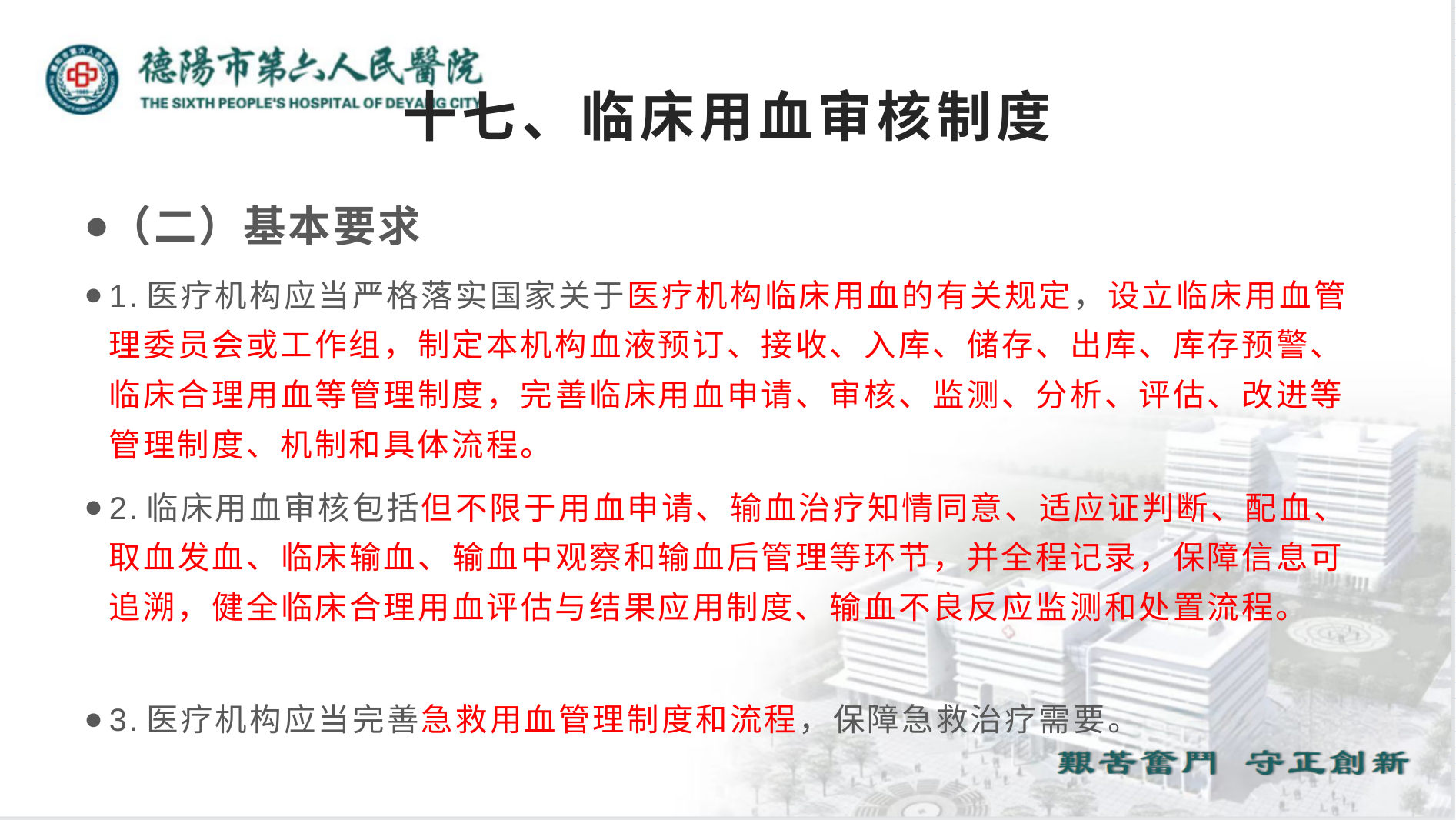

# 十七、临床用血审核制度
（二）基本要求
1.医疗机构应当严格落实国家关于医疗机构临床用血的有关规定，设立临床用血管理委员会或工作组，制定本机构血液预订、接收、入库、储存、出库、库存预警、临床合理用血等管理制度，完善临床用血申请、审核、监测、分析、评估、改进等管理制度、机制和具体流程。
2.临床用血审核包括但不限于用血申请、输血治疗知情同意、适应证判断、配血、取血发血、临床输血、输血中观察和输血后管理等环节，并全程记录，保障信息可追溯，健全临床合理用血评估与结果应用制度、输血不良反应监测和处置流程。
3.医疗机构应当完善急救用血管理制度和流程，保障急救治疗需要。